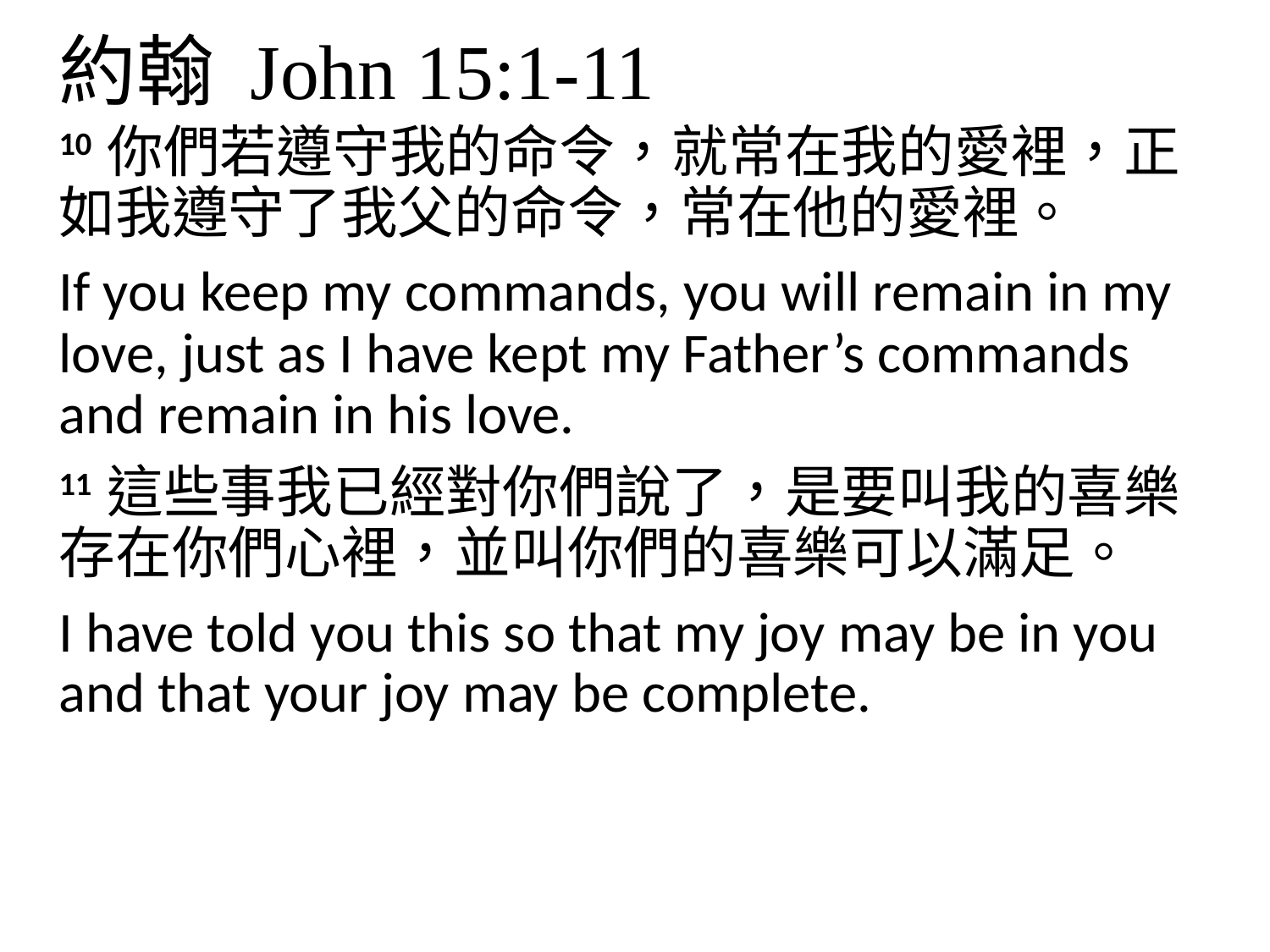

# 約翰 John 15:1-11
10 你們若遵守我的命令，就常在我的愛裡，正如我遵守了我父的命令，常在他的愛裡。
If you keep my commands, you will remain in my love, just as I have kept my Father’s commands and remain in his love.
11 這些事我已經對你們說了，是要叫我的喜樂存在你們心裡，並叫你們的喜樂可以滿足。
I have told you this so that my joy may be in you and that your joy may be complete.